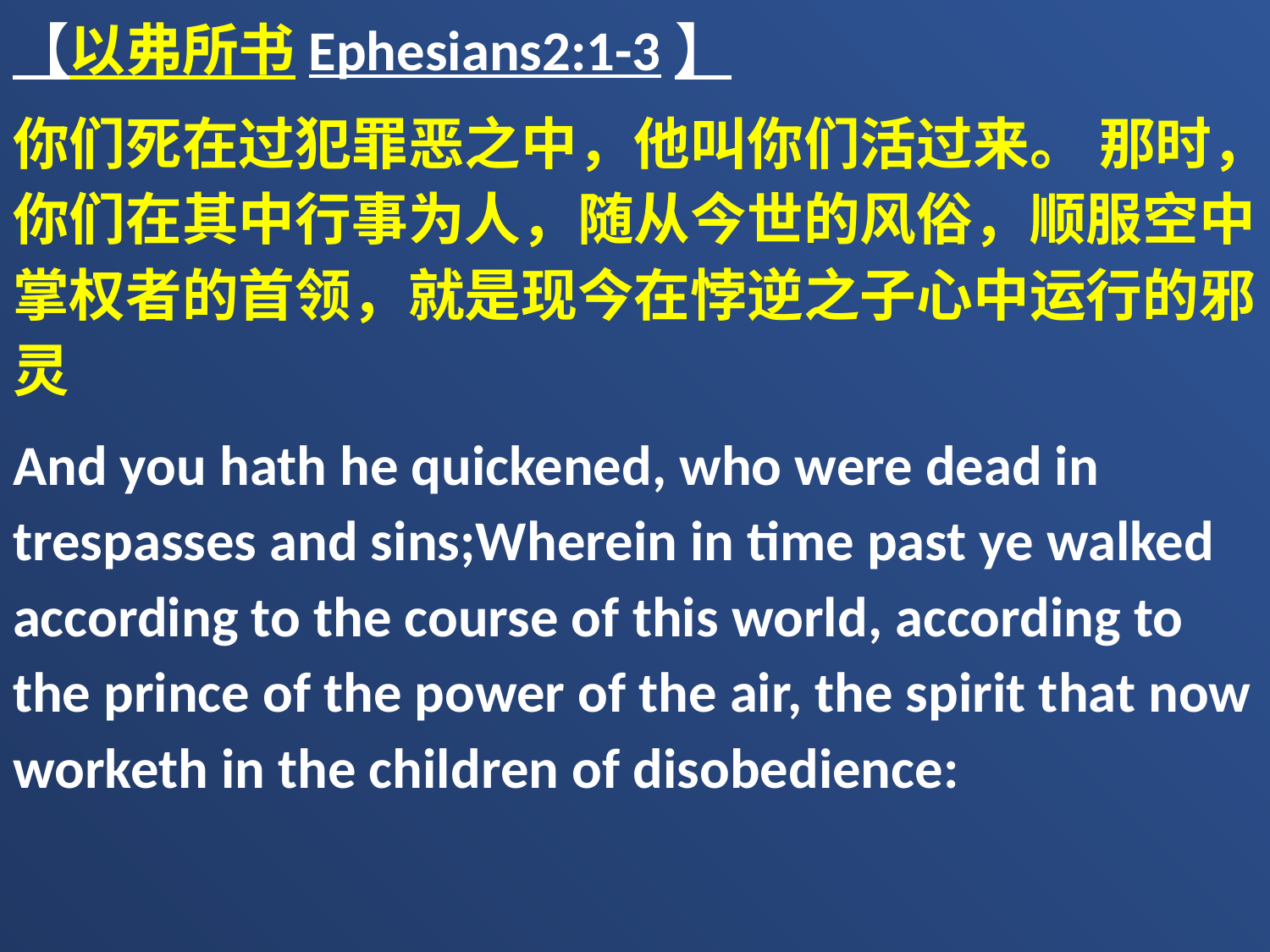

【以弗所书Ephesians2:1-3】
你们死在过犯罪恶之中，他叫你们活过来。 那时，你们在其中行事为人，随从今世的风俗，顺服空中掌权者的首领，就是现今在悖逆之子心中运行的邪灵
And you hath he quickened, who were dead in trespasses and sins;Wherein in time past ye walked according to the course of this world, according to the prince of the power of the air, the spirit that now worketh in the children of disobedience: